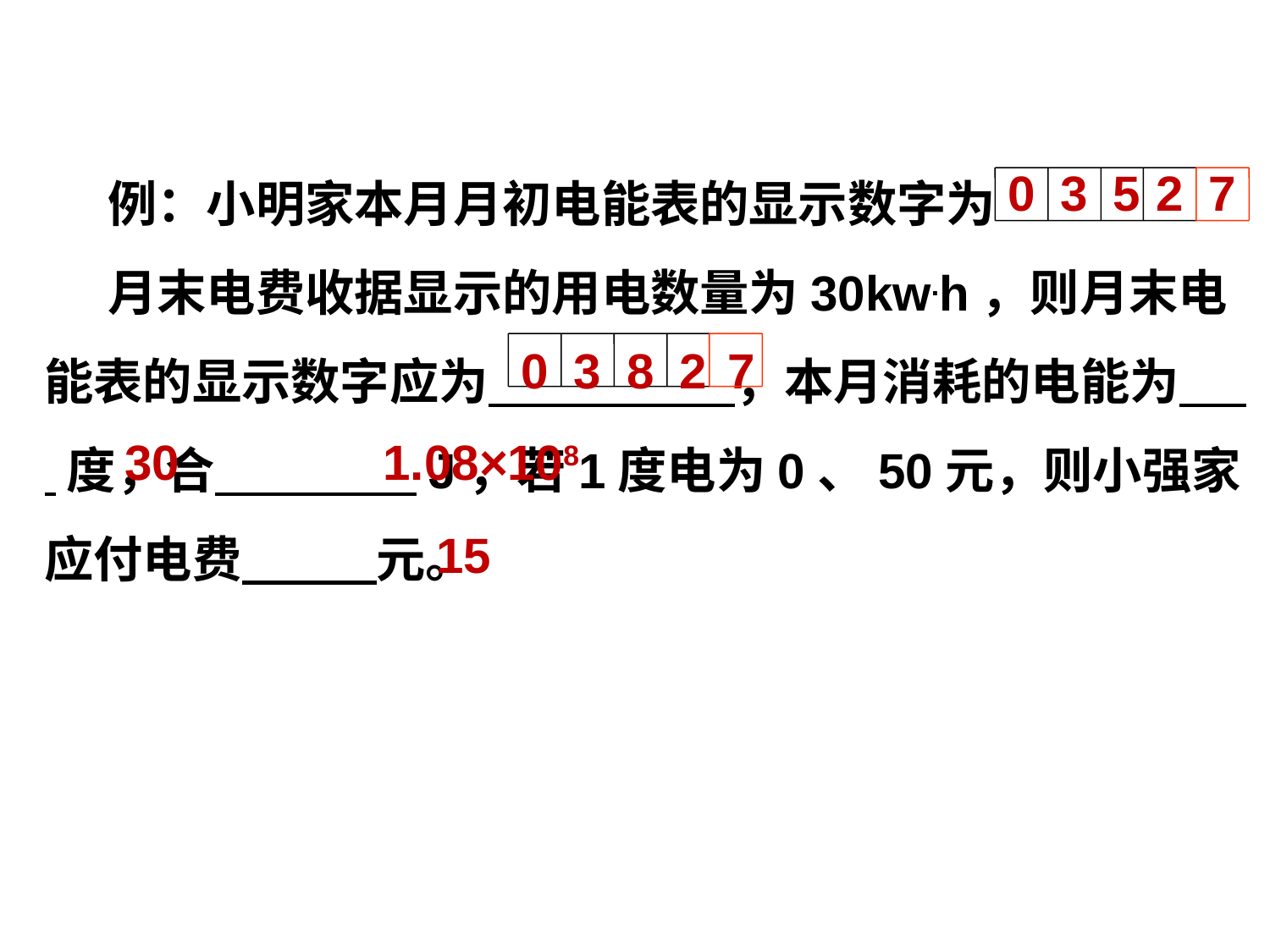

例：小明家本月月初电能表的显示数字为
月末电费收据显示的用电数量为30kw.h，则月末电能表的显示数字应为                      ，本月消耗的电能为         度，合                  J，若1度电为0、50元，则小强家应付电费            元。
0
3
5
2
7

0

3

8

2

7
30
1.08×108
15